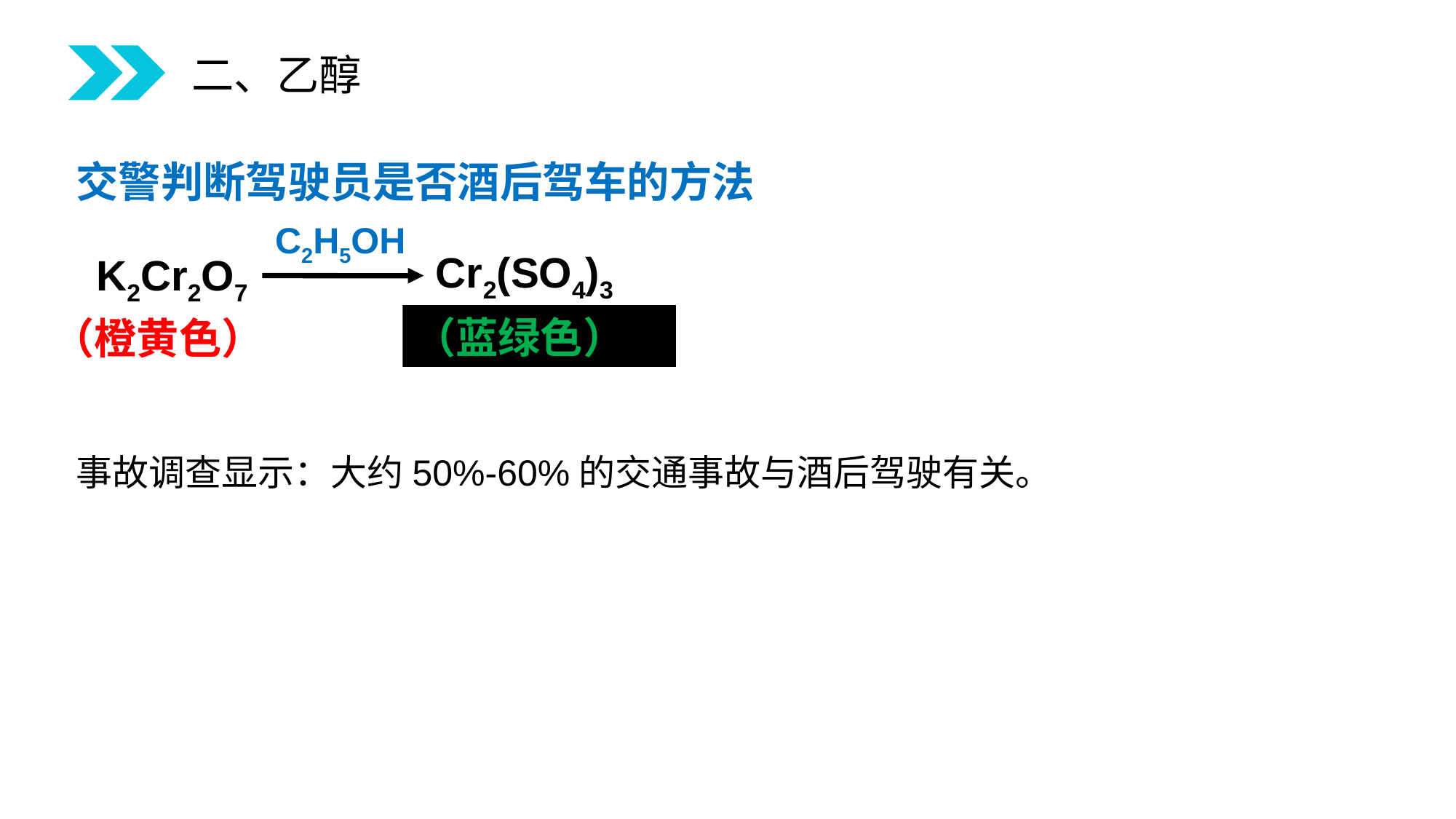

二、乙醇
交警判断驾驶员是否酒后驾车的方法
C2H5OH

Cr2(SO4)3
K2Cr2O7
（蓝绿色）
（橙黄色）
事故调查显示：大约50%-60%的交通事故与酒后驾驶有关。